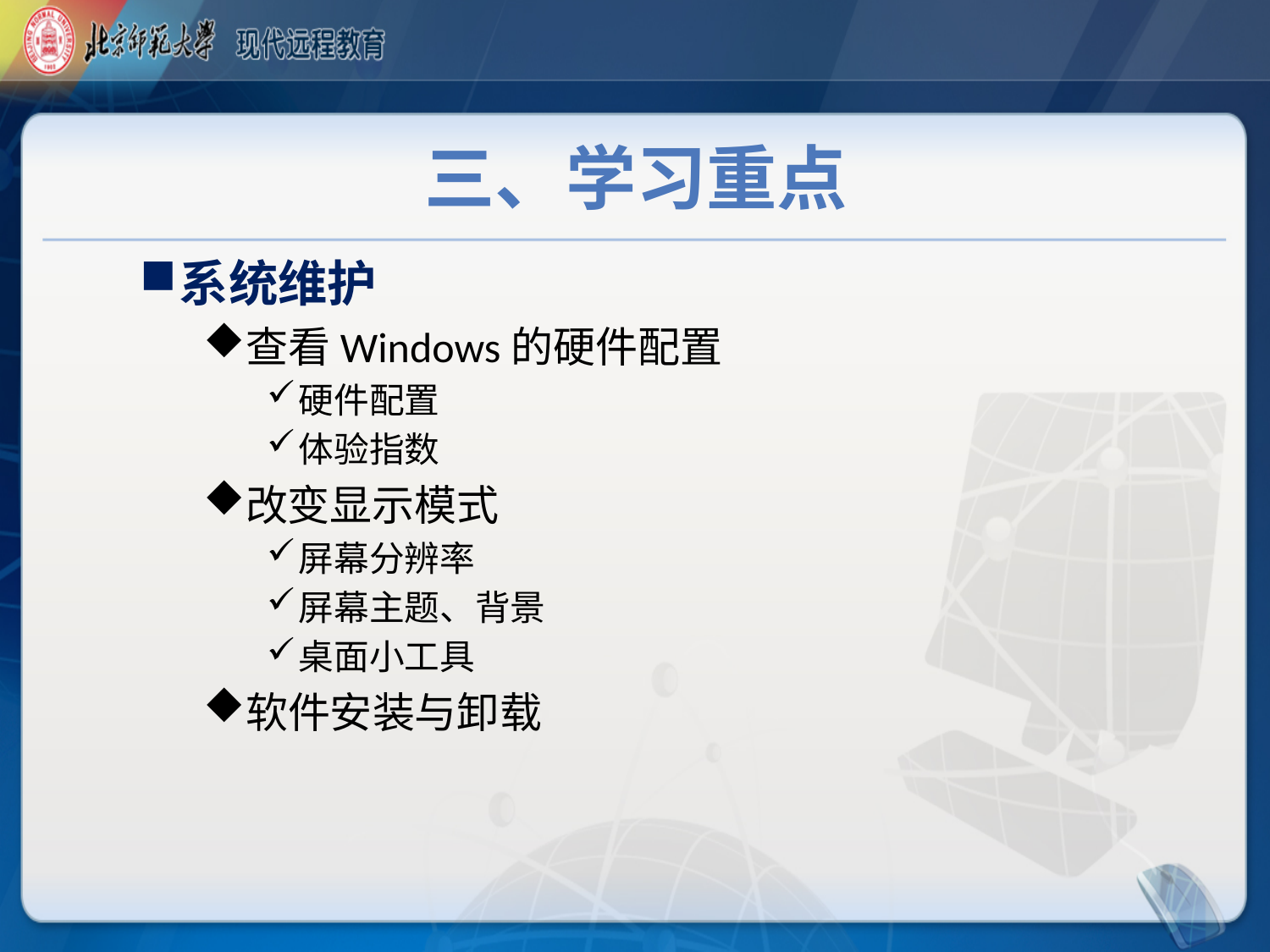

# 三、学习重点
系统维护
查看Windows的硬件配置
硬件配置
体验指数
改变显示模式
屏幕分辨率
屏幕主题、背景
桌面小工具
软件安装与卸载